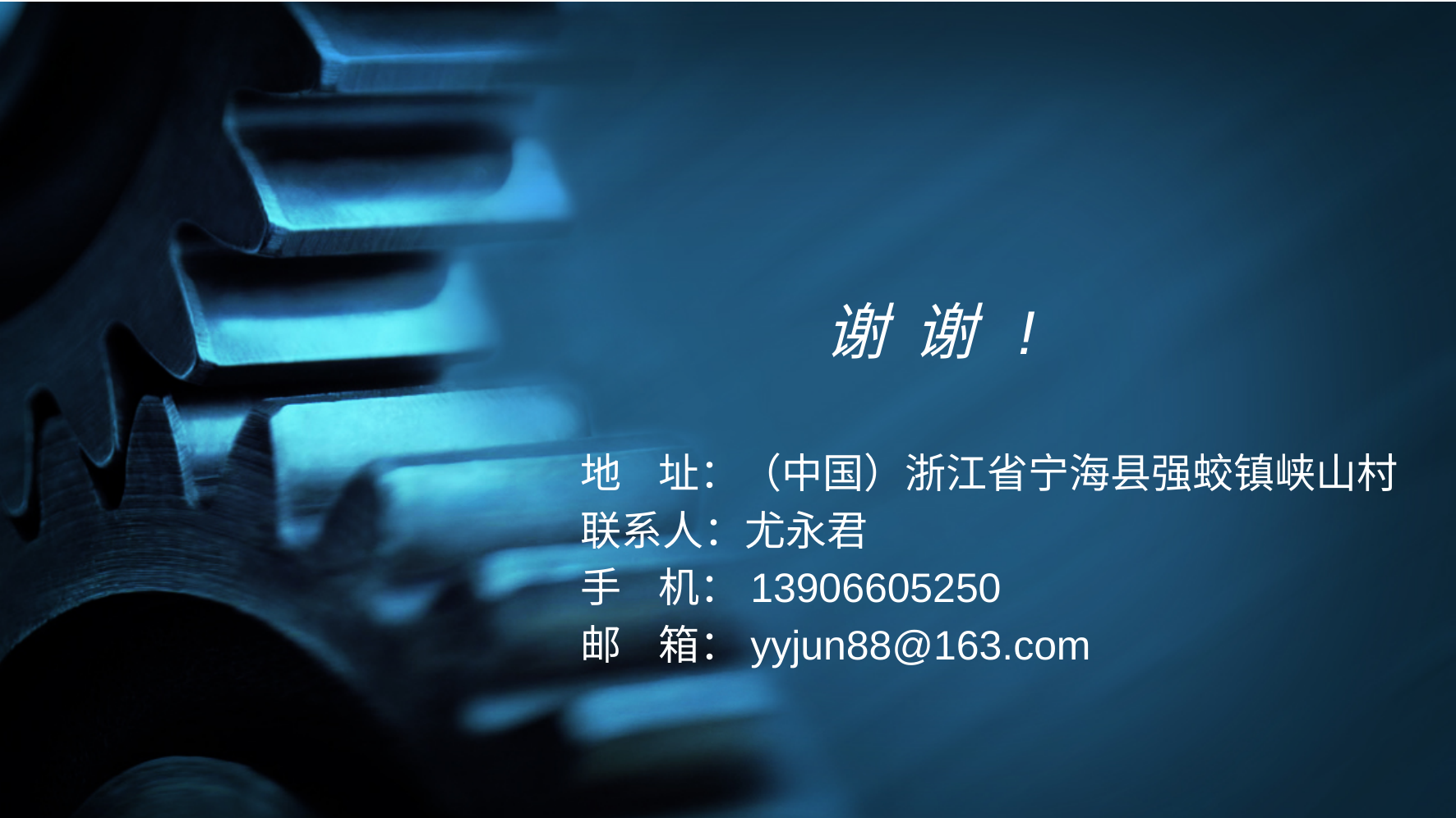

# 谢  谢  !
 地    址：（中国）浙江省宁海县强蛟镇峡山村
 联系人：尤永君
 手    机：13906605250
 邮    箱：yyjun88@163.com